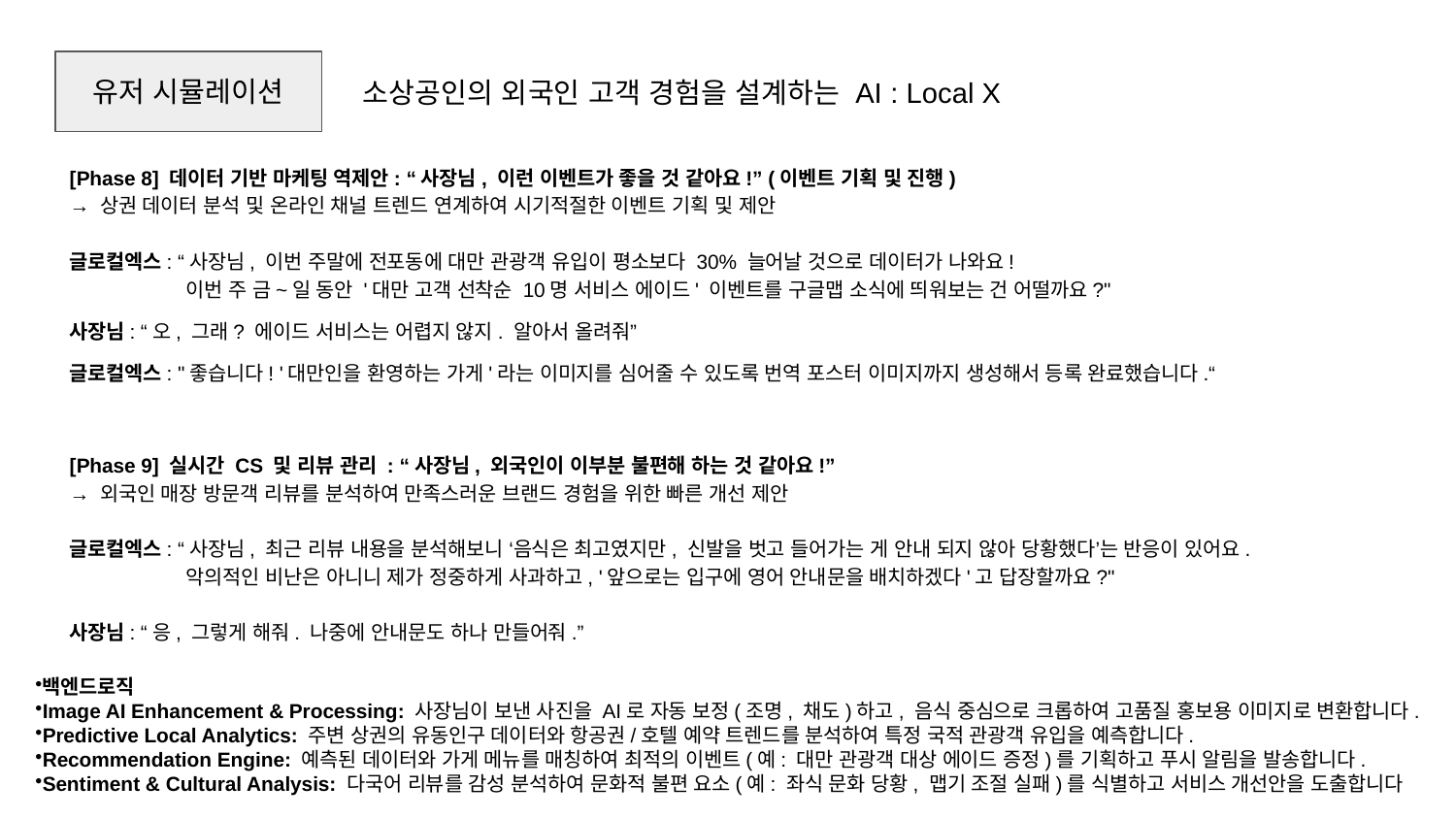

유저 시뮬레이션
소상공인의 외국인 고객 경험을 설계하는 AI : Local X
[Phase 8] 데이터 기반 마케팅 역제안: “사장님, 이런 이벤트가 좋을 것 같아요!” (이벤트 기획 및 진행)
→ 상권 데이터 분석 및 온라인 채널 트렌드 연계하여 시기적절한 이벤트 기획 및 제안

글로컬엑스: “사장님, 이번 주말에 전포동에 대만 관광객 유입이 평소보다 30% 늘어날 것으로 데이터가 나와요!
                    이번 주 금~일 동안 '대만 고객 선착순 10명 서비스 에이드' 이벤트를 구글맵 소식에 띄워보는 건 어떨까요?"

사장님: “오, 그래? 에이드 서비스는 어렵지 않지. 알아서 올려줘”

글로컬엑스: "좋습니다! '대만인을 환영하는 가게'라는 이미지를 심어줄 수 있도록 번역 포스터 이미지까지 생성해서 등록 완료했습니다.“
[Phase 9] 실시간 CS 및 리뷰 관리 : “사장님, 외국인이 이부분 불편해 하는 것 같아요!”
→ 외국인 매장 방문객 리뷰를 분석하여 만족스러운 브랜드 경험을 위한 빠른 개선 제안

글로컬엑스: “사장님, 최근 리뷰 내용을 분석해보니 ‘음식은 최고였지만, 신발을 벗고 들어가는 게 안내 되지 않아 당황했다’는 반응이 있어요.
                    악의적인 비난은 아니니 제가 정중하게 사과하고, '앞으로는 입구에 영어 안내문을 배치하겠다'고 답장할까요?"

사장님: “응, 그렇게 해줘. 나중에 안내문도 하나 만들어줘.”
백엔드로직
Image AI Enhancement & Processing: 사장님이 보낸 사진을 AI로 자동 보정(조명, 채도)하고, 음식 중심으로 크롭하여 고품질 홍보용 이미지로 변환합니다.
Predictive Local Analytics: 주변 상권의 유동인구 데이터와 항공권/호텔 예약 트렌드를 분석하여 특정 국적 관광객 유입을 예측합니다.
Recommendation Engine: 예측된 데이터와 가게 메뉴를 매칭하여 최적의 이벤트(예: 대만 관광객 대상 에이드 증정)를 기획하고 푸시 알림을 발송합니다.
Sentiment & Cultural Analysis: 다국어 리뷰를 감성 분석하여 문화적 불편 요소(예: 좌식 문화 당황, 맵기 조절 실패)를 식별하고 서비스 개선안을 도출합니다